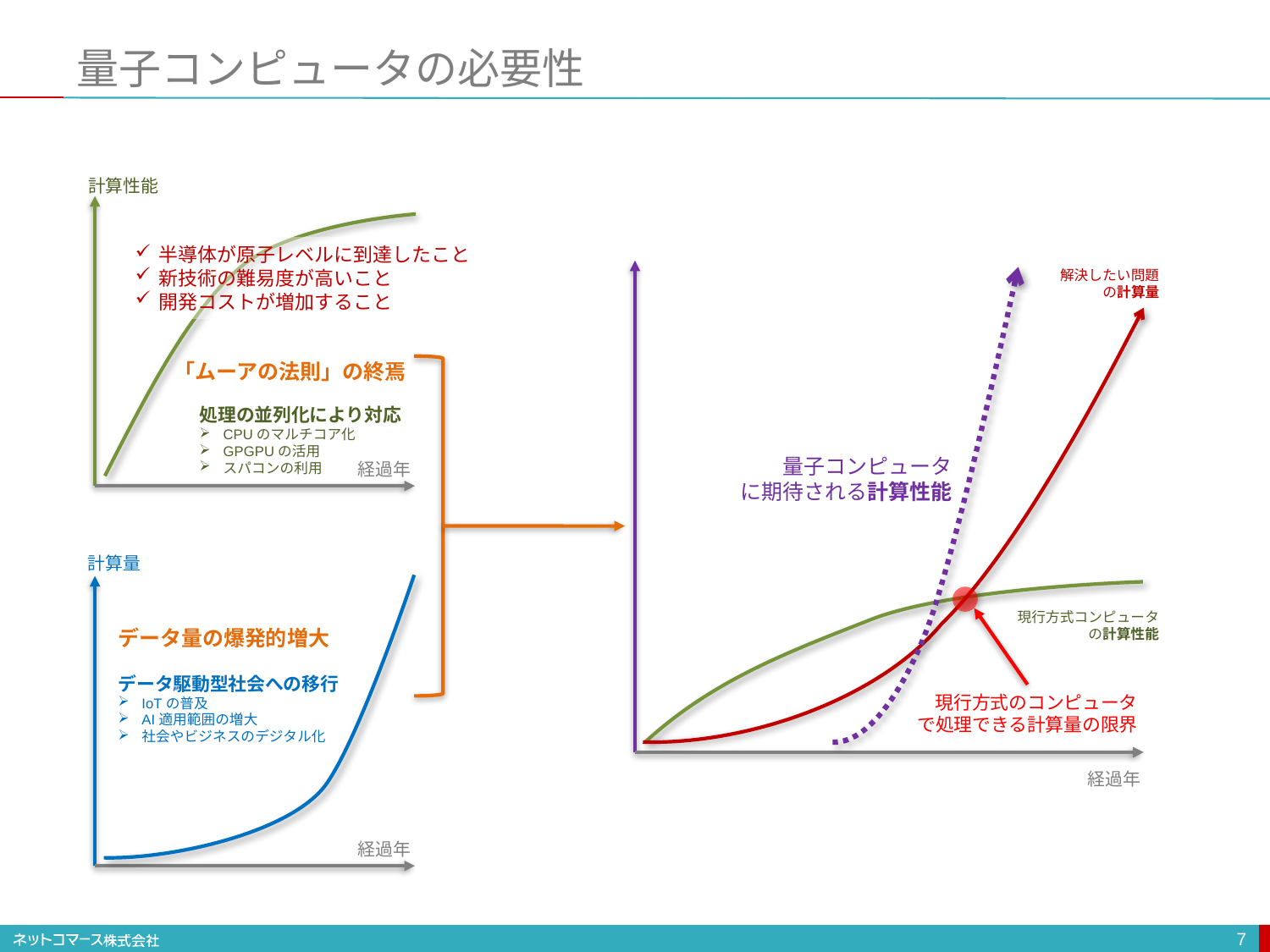

# 量子コンピュータの必要性
計算性能

半導体が原子レベルに到達したこと
新技術の難易度が高いこと
開発コストが増加すること
解決したい問題
の計算量

量子コンピュータ
に期待される計算性能

現行方式コンピュータ
の計算性能
現行方式のコンピュータ
で処理できる計算量の限界
経過年
「ムーアの法則」の終焉
処理の並列化により対応
CPUのマルチコア化
GPGPUの活用
スパコンの利用
経過年
計算量

データ量の爆発的増大
データ駆動型社会への移行
IoTの普及
AI適用範囲の増大
社会やビジネスのデジタル化
経過年
7